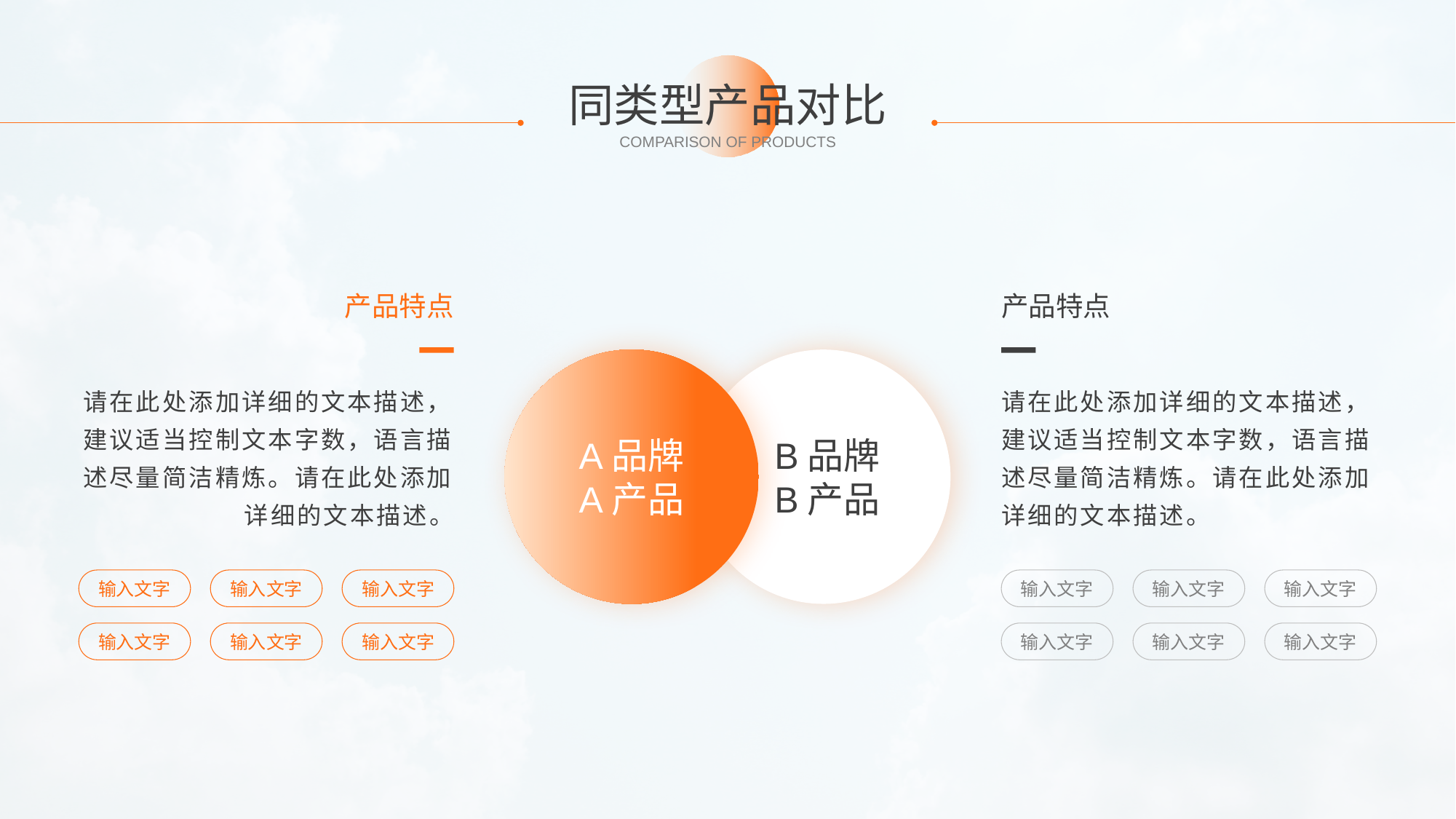

# 同类型产品对比
COMPARISON OF PRODUCTS

产品特点
产品特点

请在此处添加详细的文本描述，建议适当控制文本字数，语言描述尽量简洁精炼。请在此处添加详细的文本描述。
请在此处添加详细的文本描述，建议适当控制文本字数，语言描述尽量简洁精炼。请在此处添加详细的文本描述。
A品牌
A产品
B品牌
B产品
输入文字
输入文字
输入文字
输入文字
输入文字
输入文字
输入文字
输入文字
输入文字
输入文字
输入文字
输入文字